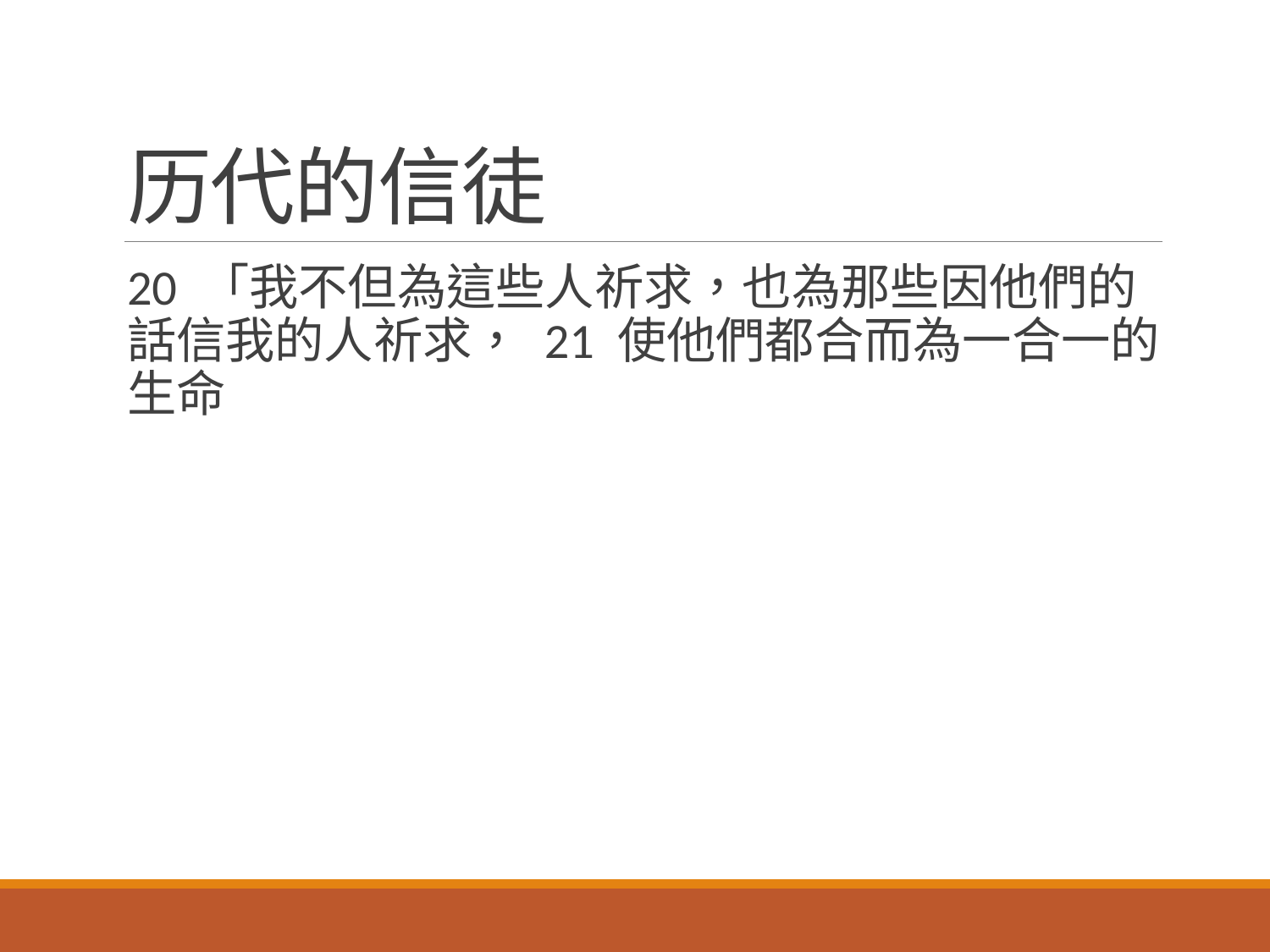

# 历代的信徒
20 「我不但為這些人祈求，也為那些因他們的話信我的人祈求， 21 使他們都合而為一合一的生命